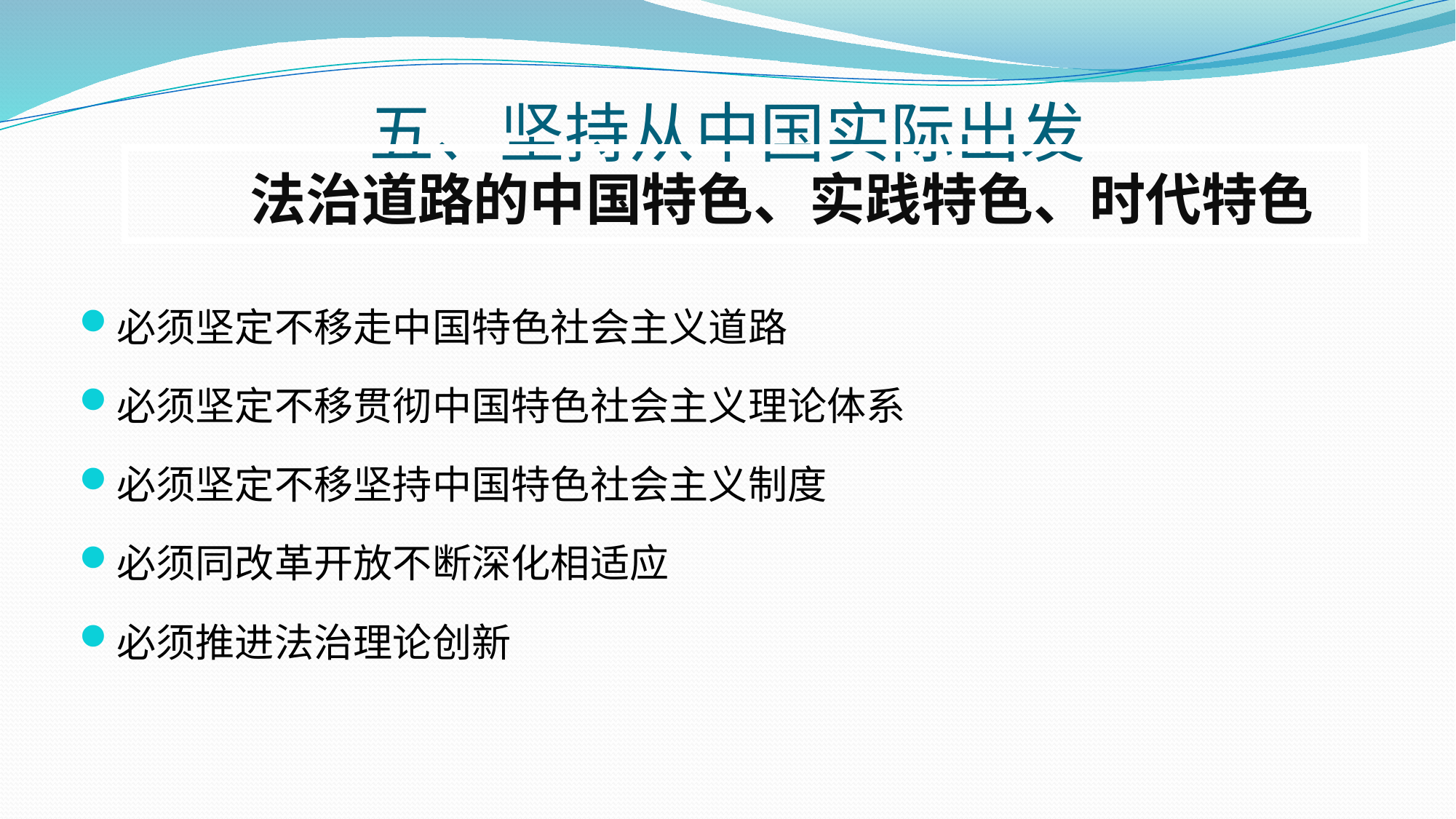

# 五、坚持从中国实际出发
    法治道路的中国特色、实践特色、时代特色
必须坚定不移走中国特色社会主义道路
必须坚定不移贯彻中国特色社会主义理论体系
必须坚定不移坚持中国特色社会主义制度
必须同改革开放不断深化相适应
必须推进法治理论创新